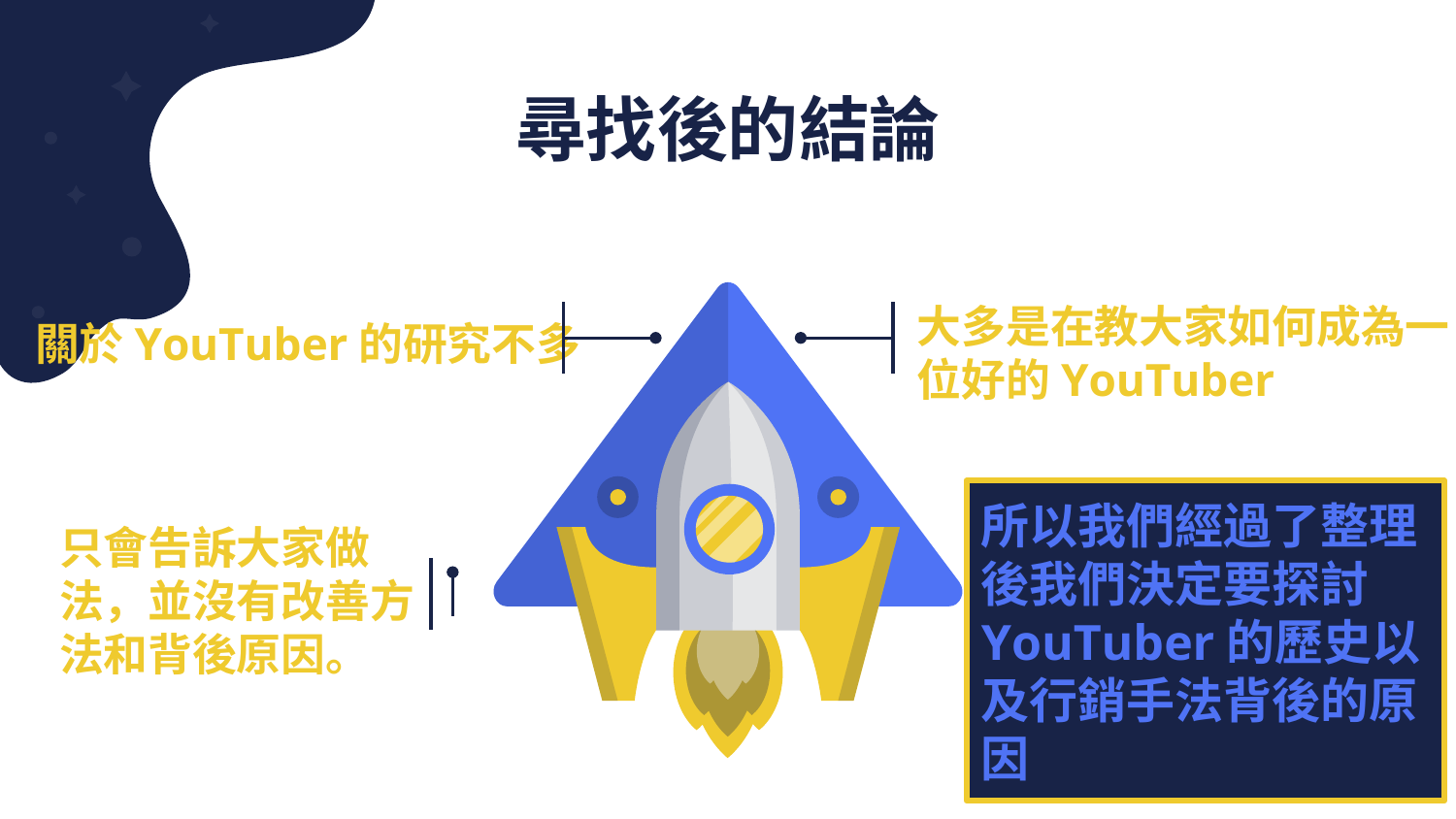

# 尋找後的結論

大多是在教大家如何成為一位好的YouTuber
關於YouTuber的研究不多
所以我們經過了整理後我們決定要探討YouTuber的歷史以及行銷手法背後的原因
只會告訴大家做法，並沒有改善方法和背後原因。